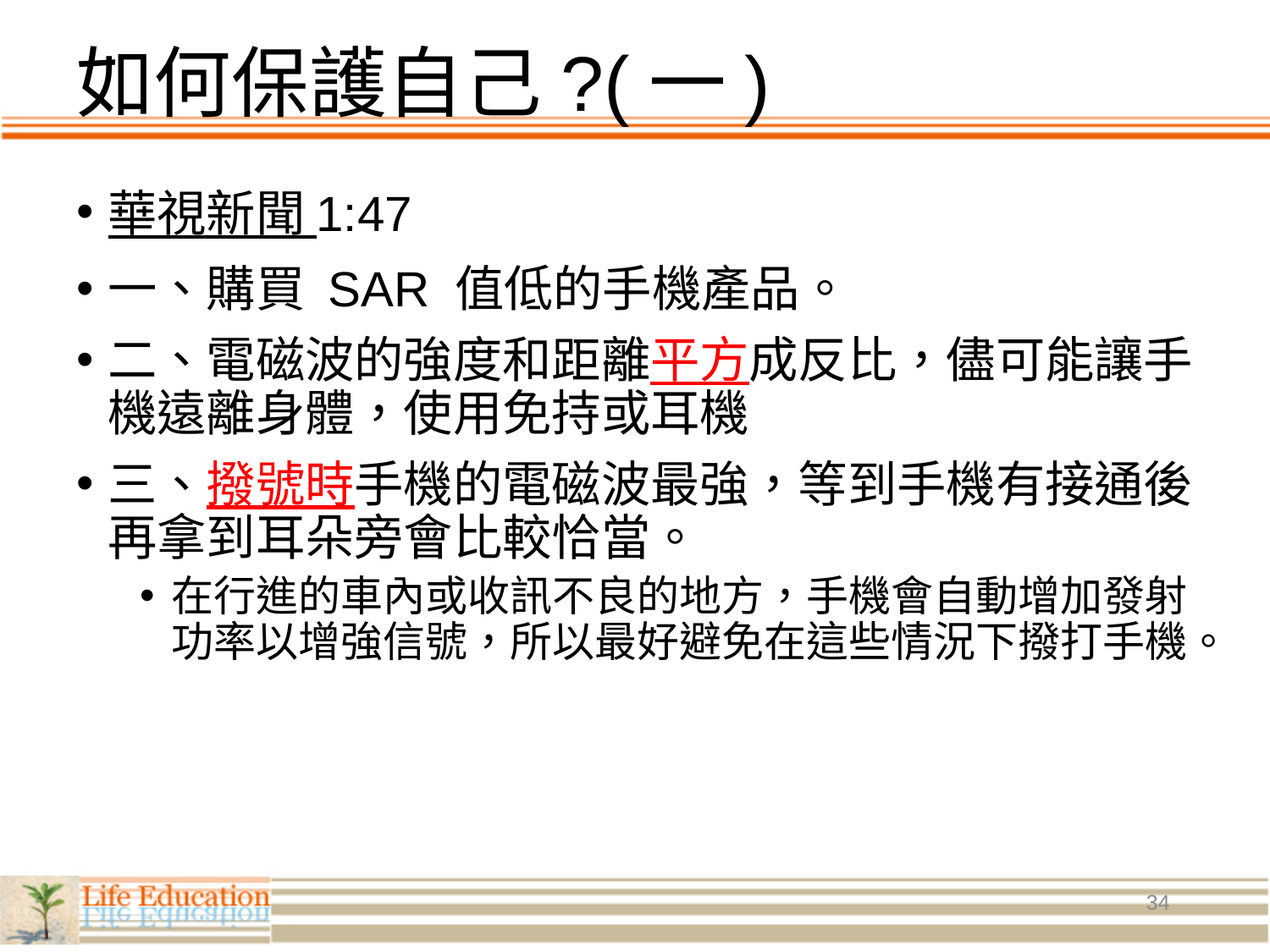

# 如何保護自己?(一)
華視新聞 1:47
一、購買 SAR 值低的手機產品。
二、電磁波的強度和距離平方成反比，儘可能讓手機遠離身體，使用免持或耳機
三、撥號時手機的電磁波最強，等到手機有接通後再拿到耳朵旁會比較恰當。
在行進的車內或收訊不良的地方，手機會自動增加發射功率以增強信號，所以最好避免在這些情況下撥打手機。

34